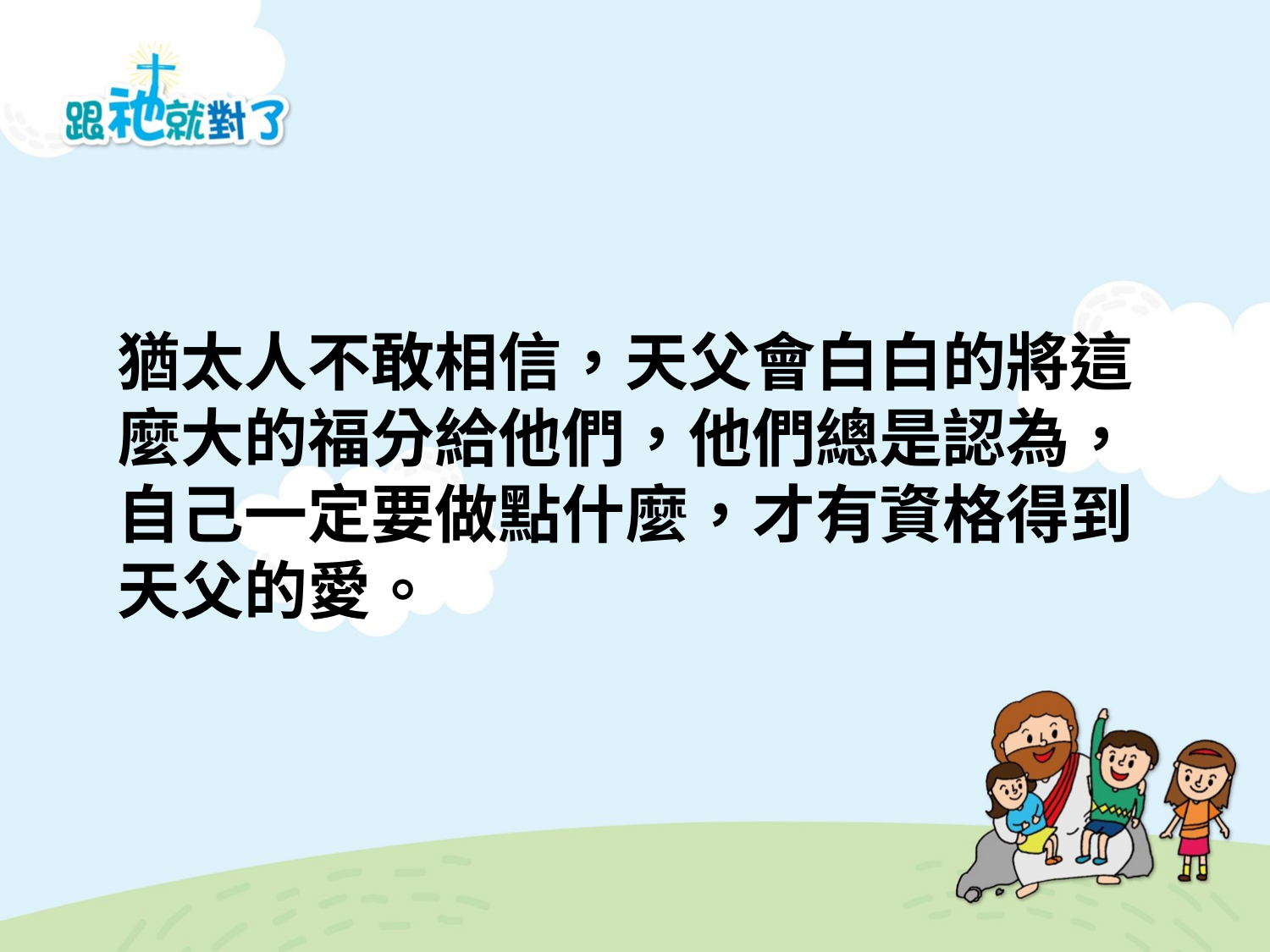

猶太人不敢相信，天父會白白的將這麼大的福分給他們，他們總是認為，自己一定要做點什麼，才有資格得到天父的愛。